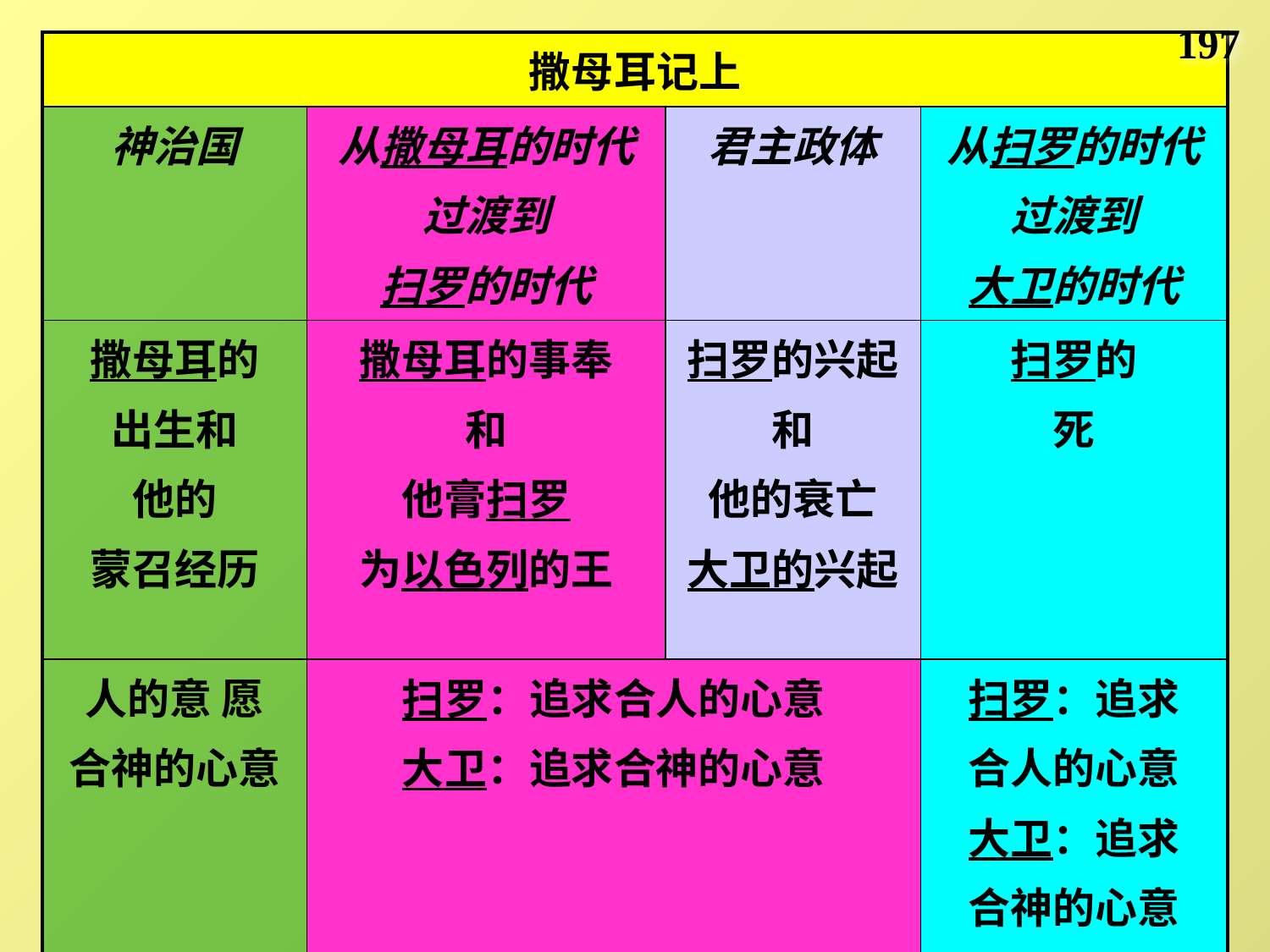

197
| 撒母耳记上 |  |  |  |
| --- | --- | --- | --- |
| 神治国 | 从撒母耳的时代 过渡到 扫罗的时代 | 君主政体 | 从扫罗的时代 过渡到 大卫的时代 |
| 撒母耳的 出生和 他的 蒙召经历 | 撒母耳的事奉 和 他膏扫罗 为以色列的王 | 扫罗的兴起 和 他的衰亡 大卫的兴起 | 扫罗的 死 |
| 人的意 愿 合神的心意 | 扫罗：追求合人的心意 大卫：追求合神的心意 |  | 扫罗：追求 合人的心意 大卫：追求 合神的心意 |
| 第 1- 3章 | 第4 -7章 | 第8 -30章 | 第31章 |